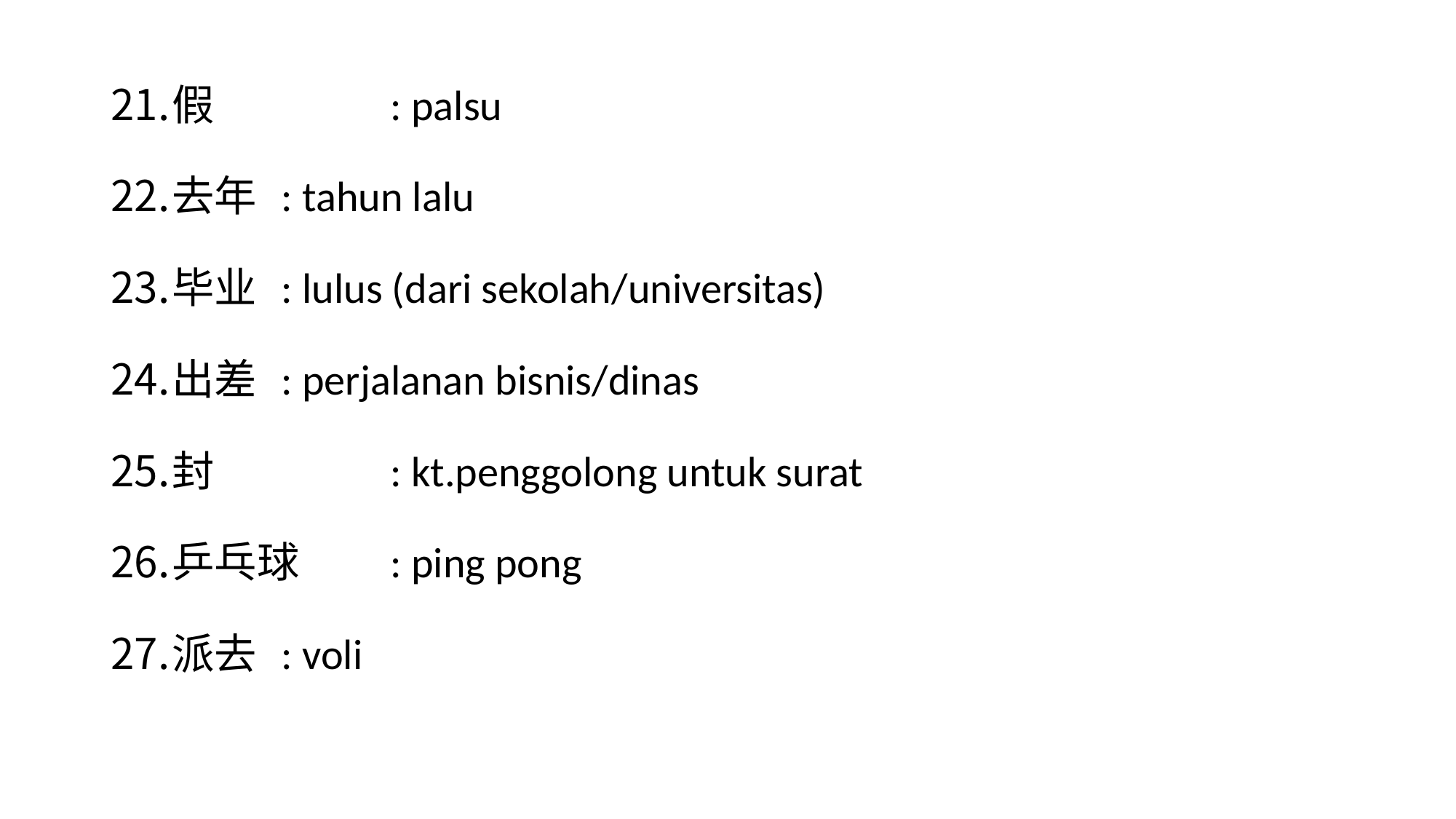

假		: palsu
去年	: tahun lalu
毕业	: lulus (dari sekolah/universitas)
出差	: perjalanan bisnis/dinas
封		: kt.penggolong untuk surat
乒乓球	: ping pong
派去	: voli